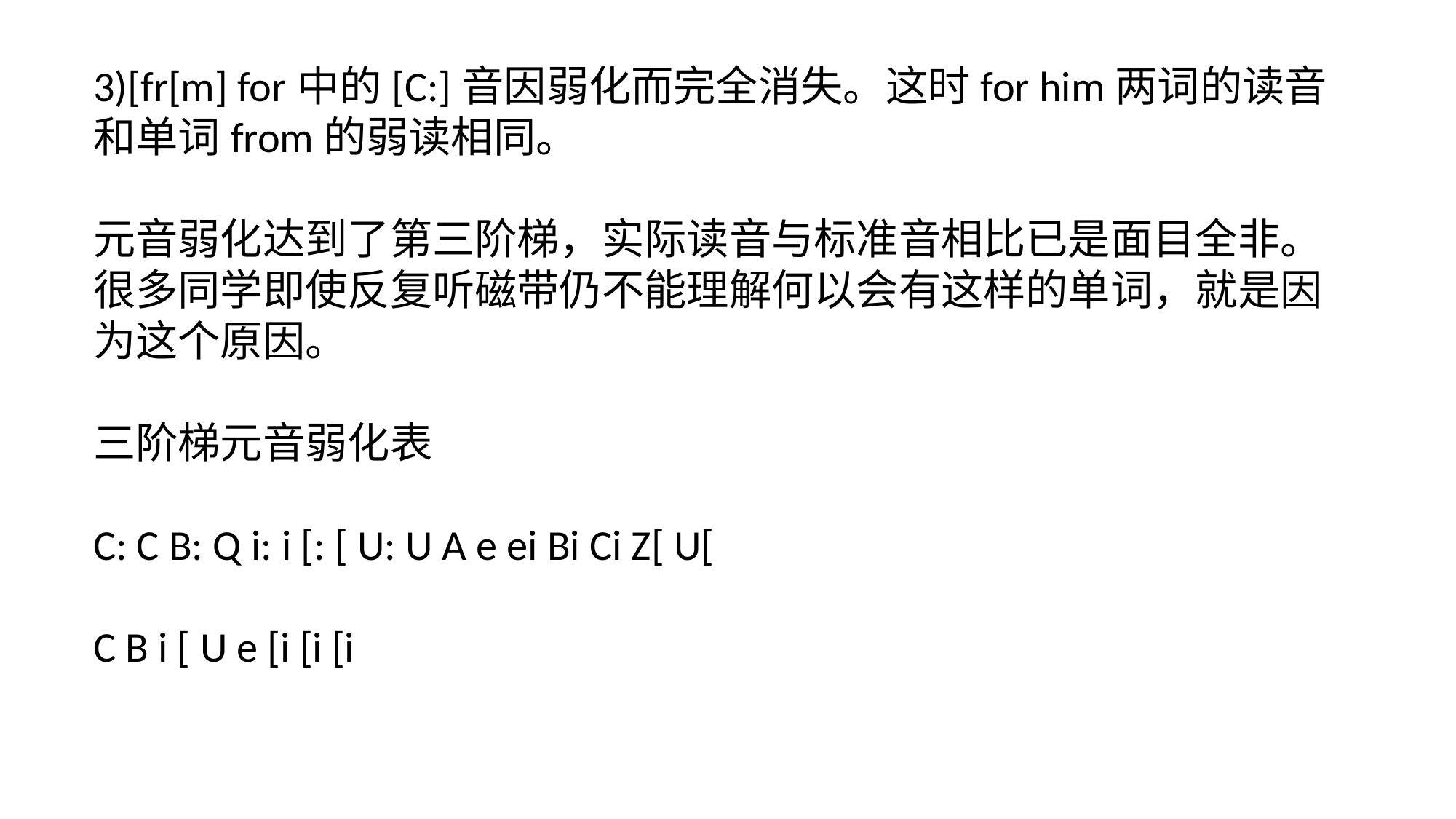

3)[fr[m] for中的[C:]音因弱化而完全消失。这时for him两词的读音和单词from的弱读相同。

元音弱化达到了第三阶梯，实际读音与标准音相比已是面目全非。很多同学即使反复听磁带仍不能理解何以会有这样的单词，就是因为这个原因。

三阶梯元音弱化表

C: C B: Q i: i [: [ U: U A e ei Bi Ci Z[ U[

C B i [ U e [i [i [i